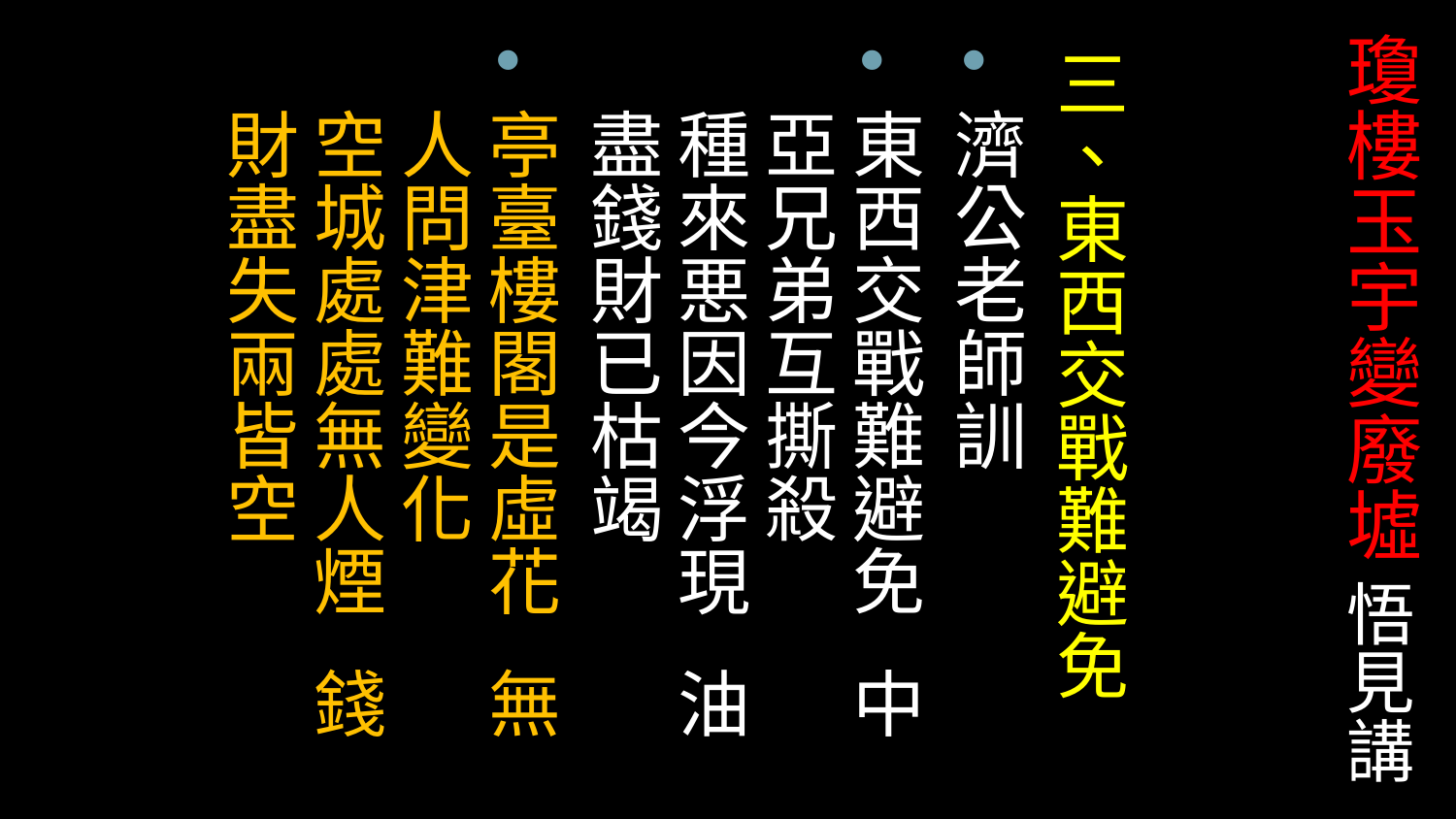

# 瓊樓玉宇變廢墟 悟見講
三、東西交戰難避免
濟公老師訓
東西交戰難避免   中亞兄弟互撕殺 
種來悪因今浮現   油盡錢財已枯竭
亭臺樓閣是虛花   無人問津難變化 
空城處處無人煙   錢財盡失兩皆空